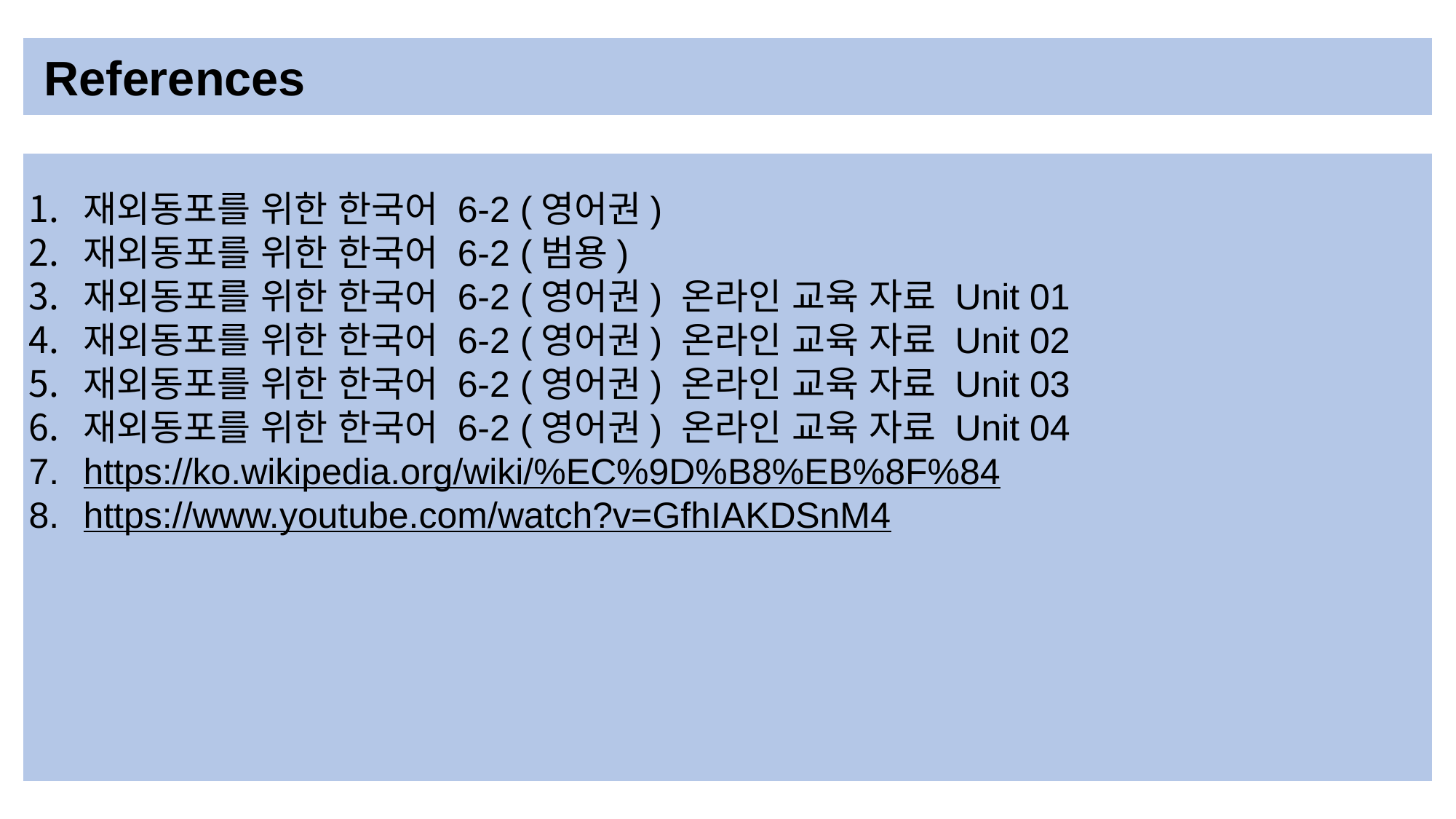

References

재외동포를 위한 한국어 6-2 (영어권)
재외동포를 위한 한국어 6-2 (범용)
재외동포를 위한 한국어 6-2 (영어권) 온라인 교육 자료 Unit 01
재외동포를 위한 한국어 6-2 (영어권) 온라인 교육 자료 Unit 02
재외동포를 위한 한국어 6-2 (영어권) 온라인 교육 자료 Unit 03
재외동포를 위한 한국어 6-2 (영어권) 온라인 교육 자료 Unit 04
https://ko.wikipedia.org/wiki/%EC%9D%B8%EB%8F%84
https://www.youtube.com/watch?v=GfhIAKDSnM4